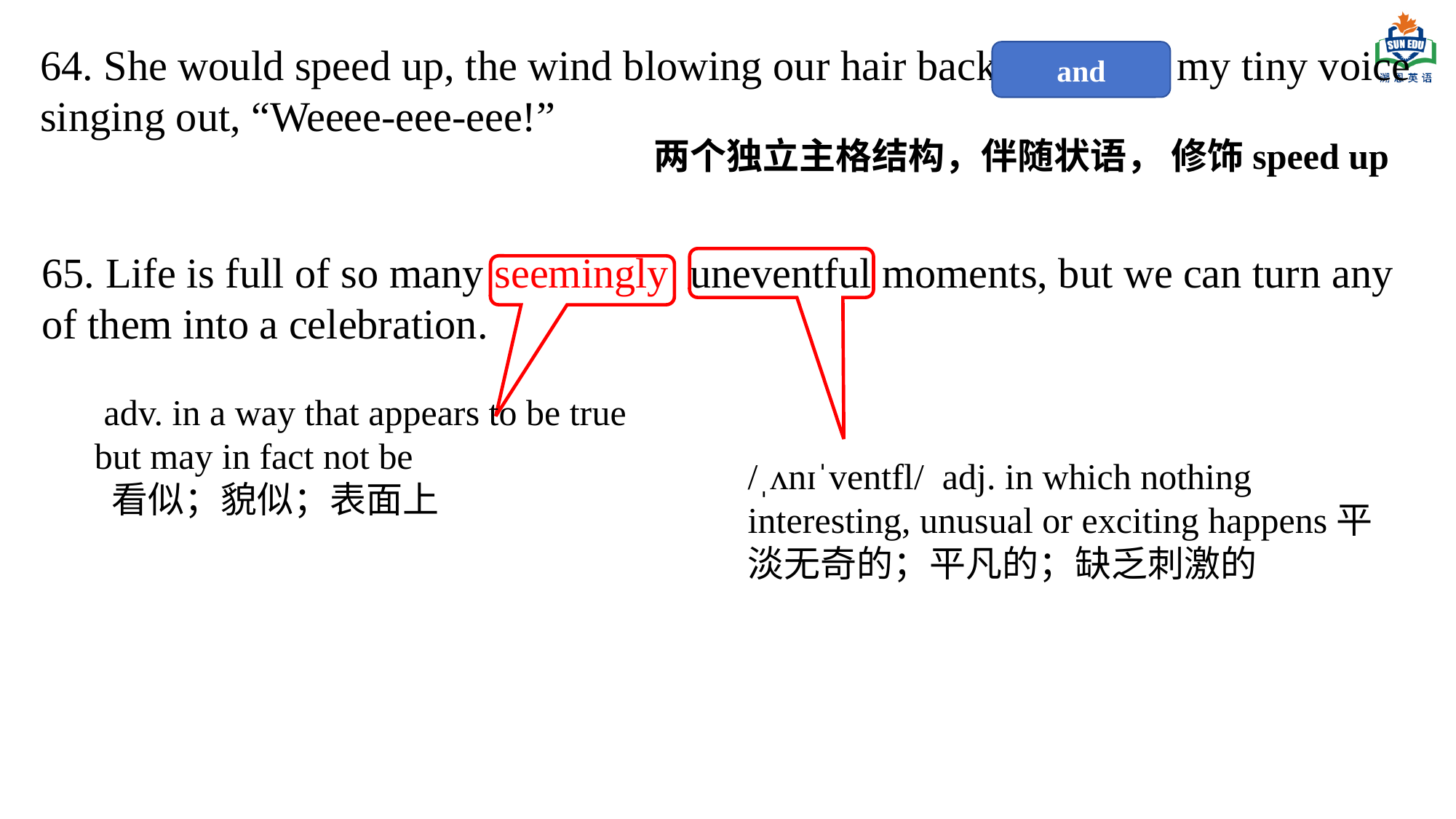

64. She would speed up, the wind blowing our hair back         64    my tiny voice singing out, “Weeee-eee-eee!”
and
两个独立主格结构，伴随状语， 修饰speed up
65. Life is full of so many seemingly  uneventful moments, but we can turn any of them into a celebration.

 adv. in a way that appears to be true but may in fact not be
 看似；貌似；表面上
/ˌʌnɪˈventfl/  adj. in which nothing interesting, unusual or exciting happens平淡无奇的；平凡的；缺乏刺激的